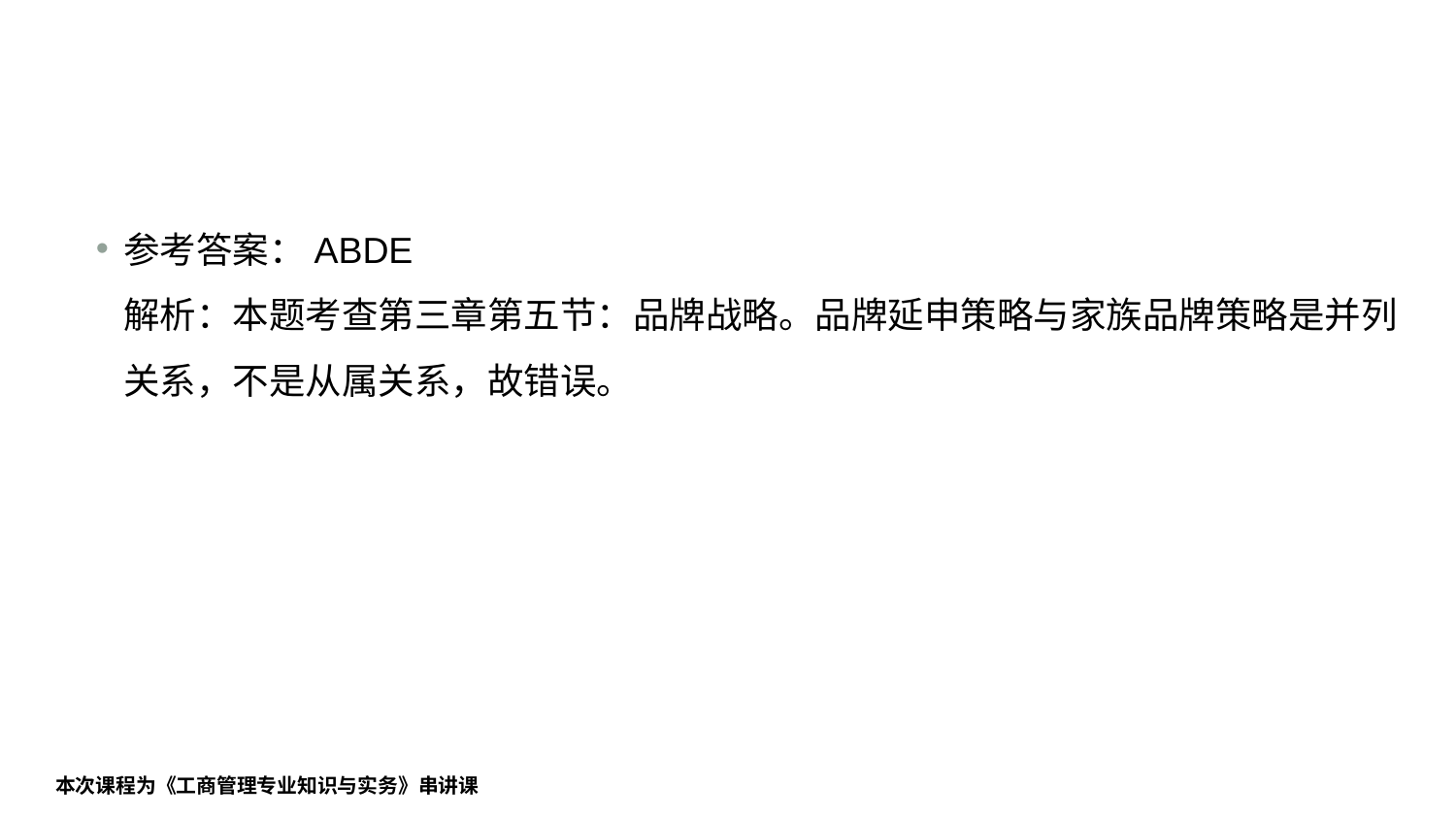

#

参考答案：ABDE
解析：本题考查第三章第五节：品牌战略。品牌延申策略与家族品牌策略是并列关系，不是从属关系，故错误。